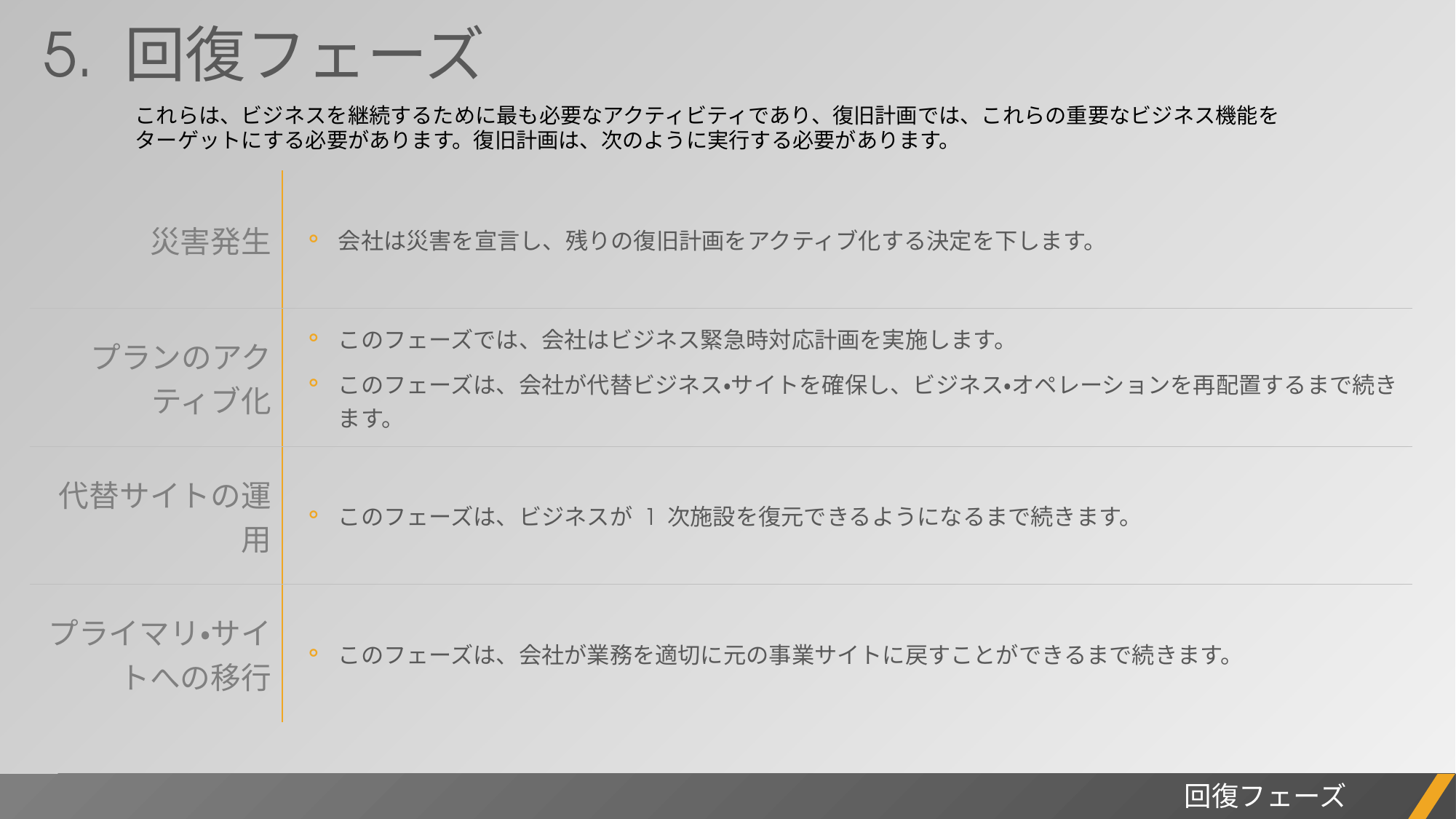

5. 回復フェーズ
これらは、ビジネスを継続するために最も必要なアクティビティであり、復旧計画では、これらの重要なビジネス機能をターゲットにする必要があります。復旧計画は、次のように実行する必要があります。
| 災害発生 | 会社は災害を宣言し、残りの復旧計画をアクティブ化する決定を下します。 |
| --- | --- |
| プランのアクティブ化 | このフェーズでは、会社はビジネス緊急時対応計画を実施します。 このフェーズは、会社が代替ビジネス・サイトを確保し、ビジネス・オペレーションを再配置するまで続きます。 |
| 代替サイトの運用 | このフェーズは、ビジネスが 1 次施設を復元できるようになるまで続きます。 |
| プライマリ・サイトへの移行 | このフェーズは、会社が業務を適切に元の事業サイトに戻すことができるまで続きます。 |
回復フェーズ